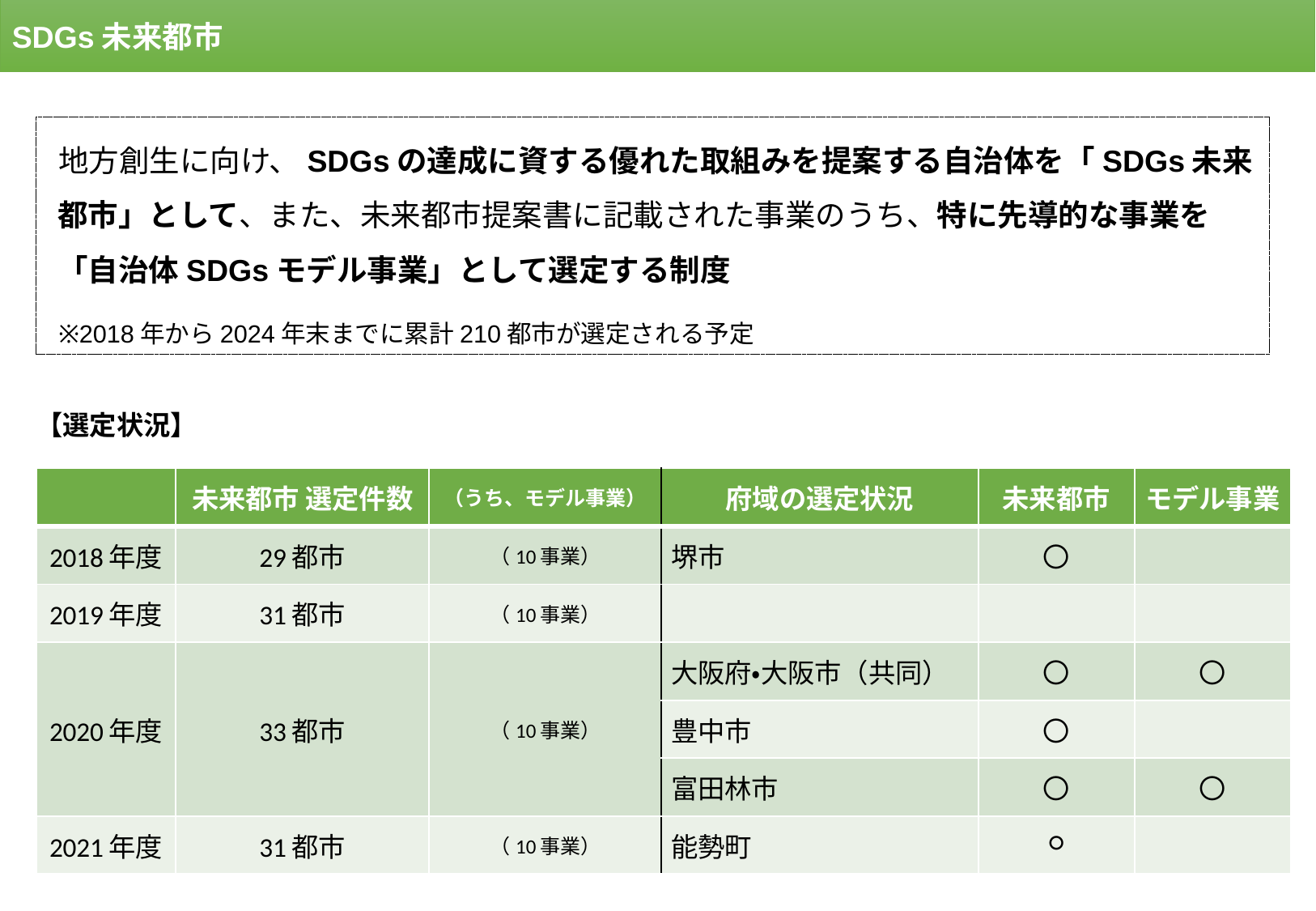

SDGs未来都市
地方創生に向け、SDGsの達成に資する優れた取組みを提案する自治体を「SDGs未来都市」として、また、未来都市提案書に記載された事業のうち、特に先導的な事業を「自治体SDGsモデル事業」として選定する制度
※2018年から2024年末までに累計210都市が選定される予定
【選定状況】
|  | 未来都市 選定件数 | （うち、モデル事業） | 府域の選定状況 | 未来都市 | モデル事業 |
| --- | --- | --- | --- | --- | --- |
| 2018年度 | 29都市 | （10事業） | 堺市 | 〇 |  |
| 2019年度 | 31都市 | （10事業） |  |  |  |
| 2020年度 | 33都市 | （10事業） | 大阪府・大阪市（共同） | 〇 | 〇 |
|  |  |  | 豊中市 | 〇 |  |
|  |  |  | 富田林市 | 〇 | 〇 |
| 2021年度 | 31都市 | （10事業） | 能勢町 | ○ |  |